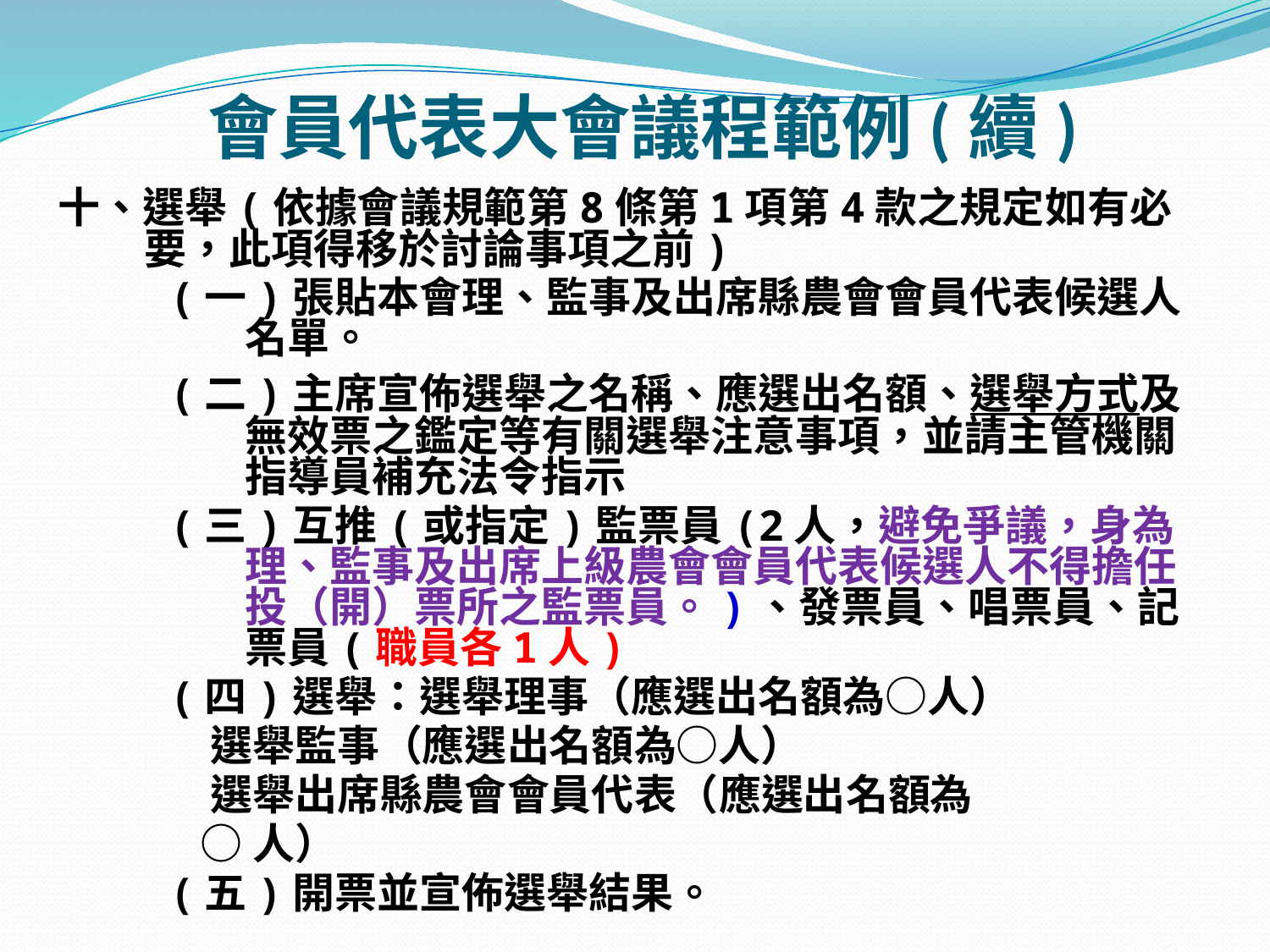

# 會員代表大會議程範例(續)
十、選舉(依據會議規範第8條第1項第4款之規定如有必要，此項得移於討論事項之前)
(一)張貼本會理、監事及出席縣農會會員代表候選人名單。
(二)主席宣佈選舉之名稱、應選出名額、選舉方式及無效票之鑑定等有關選舉注意事項，並請主管機關指導員補充法令指示
(三)互推(或指定)監票員(2人，避免爭議，身為理、監事及出席上級農會會員代表候選人不得擔任投（開）票所之監票員。)、發票員、唱票員、記票員(職員各1人)
(四)選舉：選舉理事（應選出名額為○人）
               選舉監事（應選出名額為○人）
               選舉出席縣農會會員代表（應選出名額為
               ○人）
(五)開票並宣佈選舉結果。